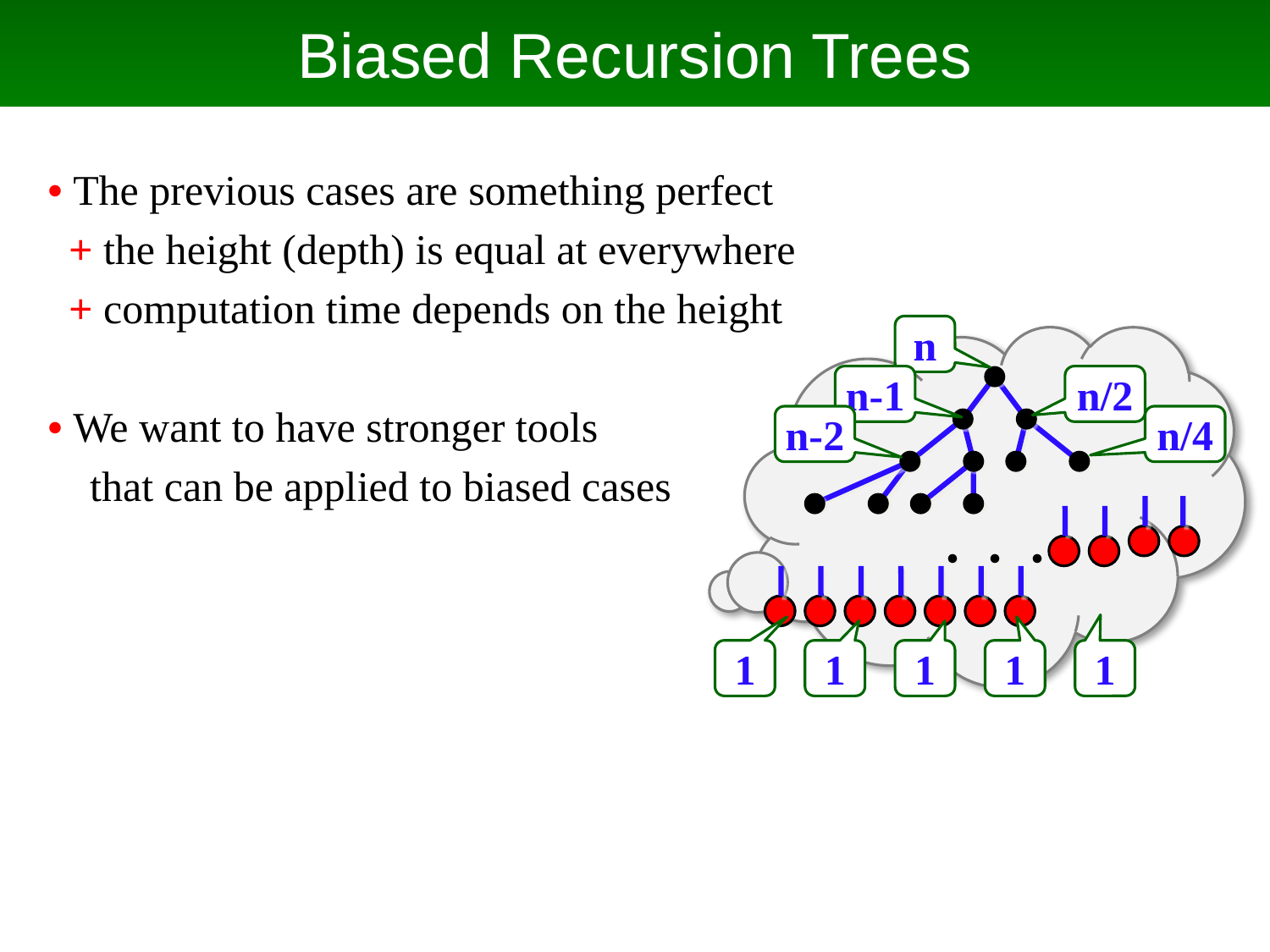

# Biased Recursion Trees
• The previous cases are something perfect
  + the height (depth) is equal at everywhere
  + computation time depends on the height

• We want to have stronger tools
    that can be applied to biased cases

n

n-1
n/2

n-2
n/4

・・・

1
1
1
1
1